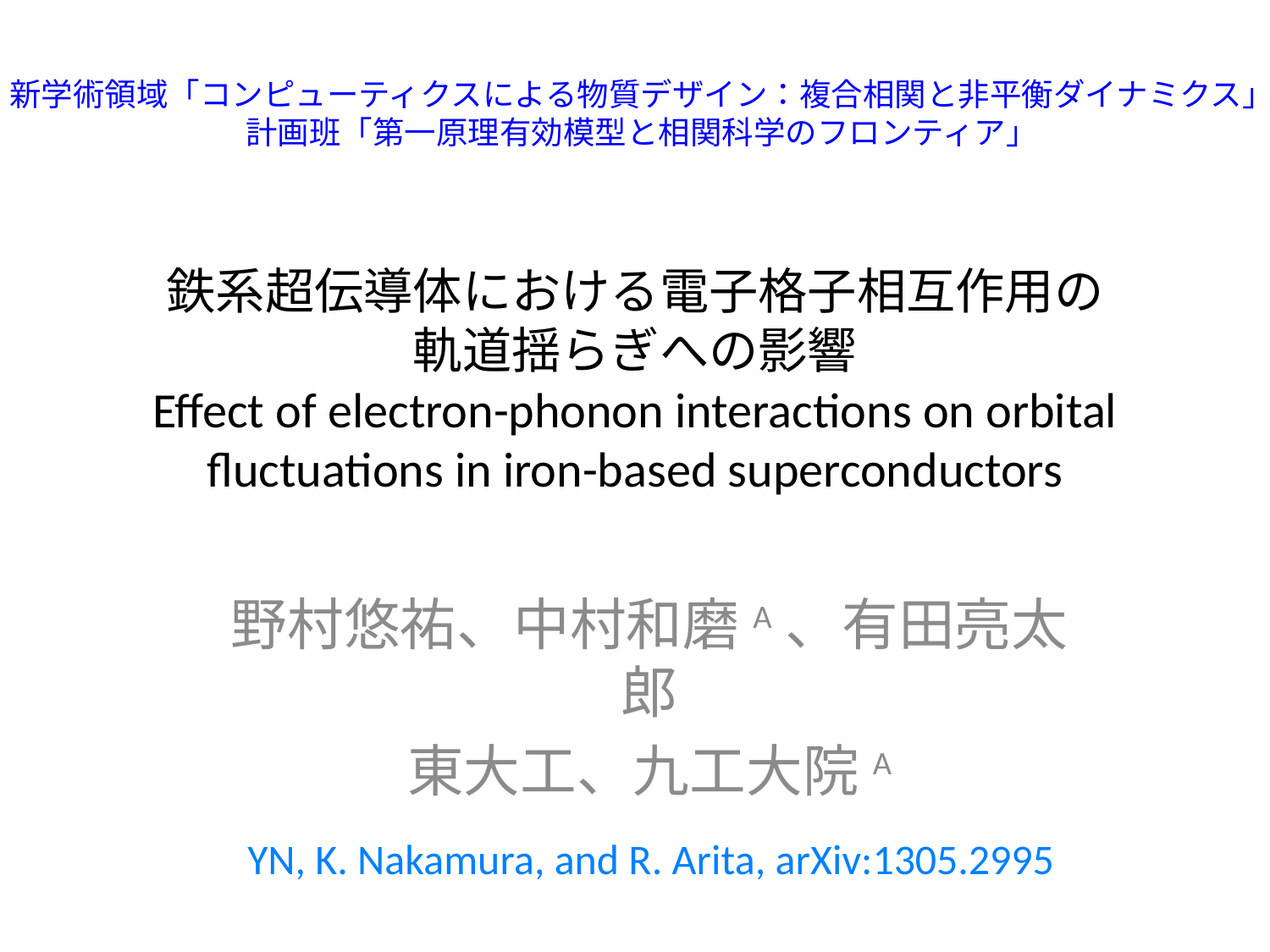

新学術領域「コンピューティクスによる物質デザイン：複合相関と非平衡ダイナミクス」
計画班「第一原理有効模型と相関科学のフロンティア」

# 鉄系超伝導体における電子格子相互作用の 軌道揺らぎへの影響 Effect of electron-phonon interactions on orbital fluctuations in iron-based superconductors
野村悠祐、中村和磨A、有田亮太郎
東大工、九工大院A
YN, K. Nakamura, and R. Arita, arXiv:1305.2995